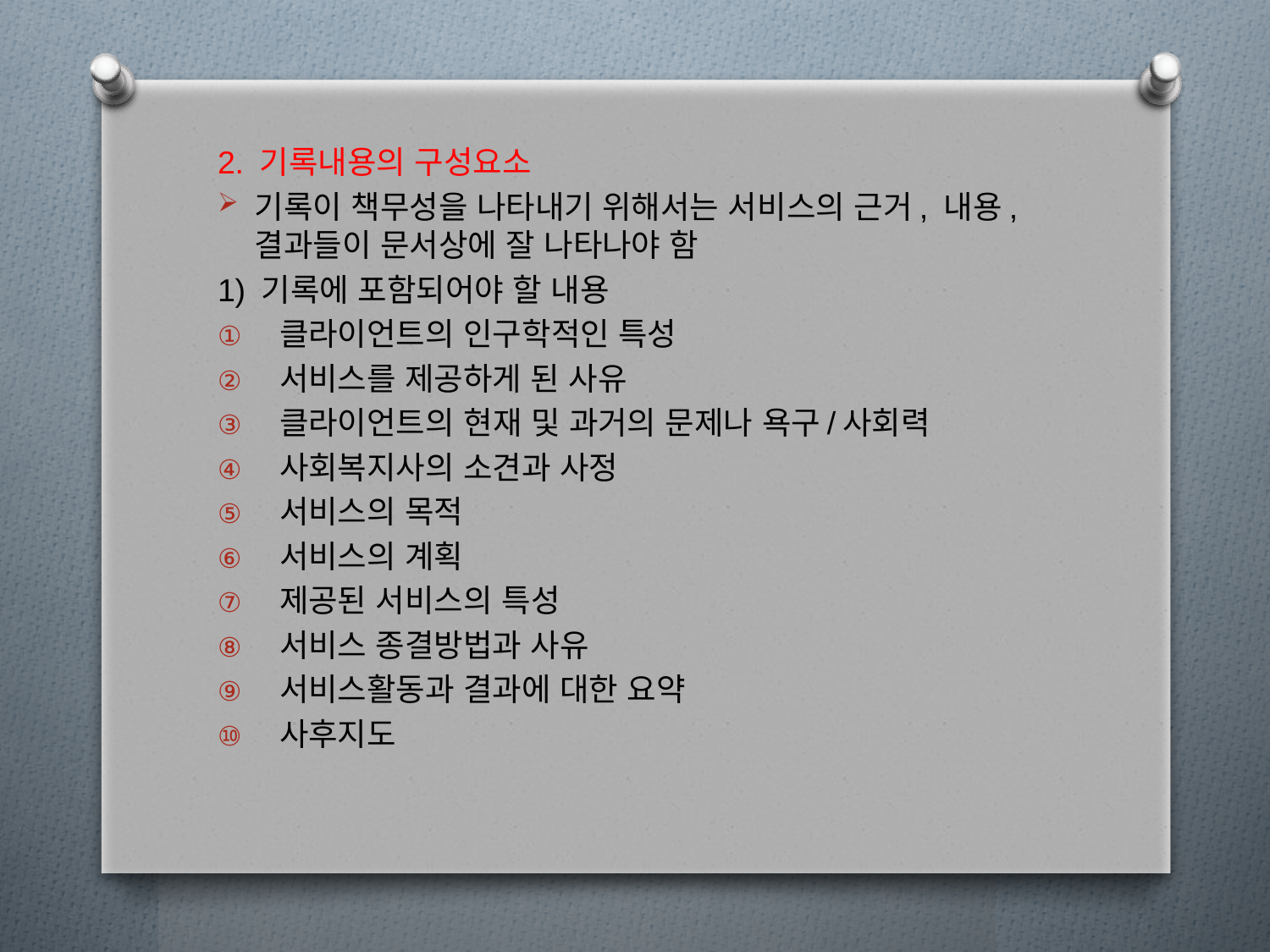

2. 기록내용의 구성요소
기록이 책무성을 나타내기 위해서는 서비스의 근거, 내용, 결과들이 문서상에 잘 나타나야 함
1) 기록에 포함되어야 할 내용
클라이언트의 인구학적인 특성
서비스를 제공하게 된 사유
클라이언트의 현재 및 과거의 문제나 욕구/사회력
사회복지사의 소견과 사정
서비스의 목적
서비스의 계획
제공된 서비스의 특성
서비스 종결방법과 사유
서비스활동과 결과에 대한 요약
사후지도